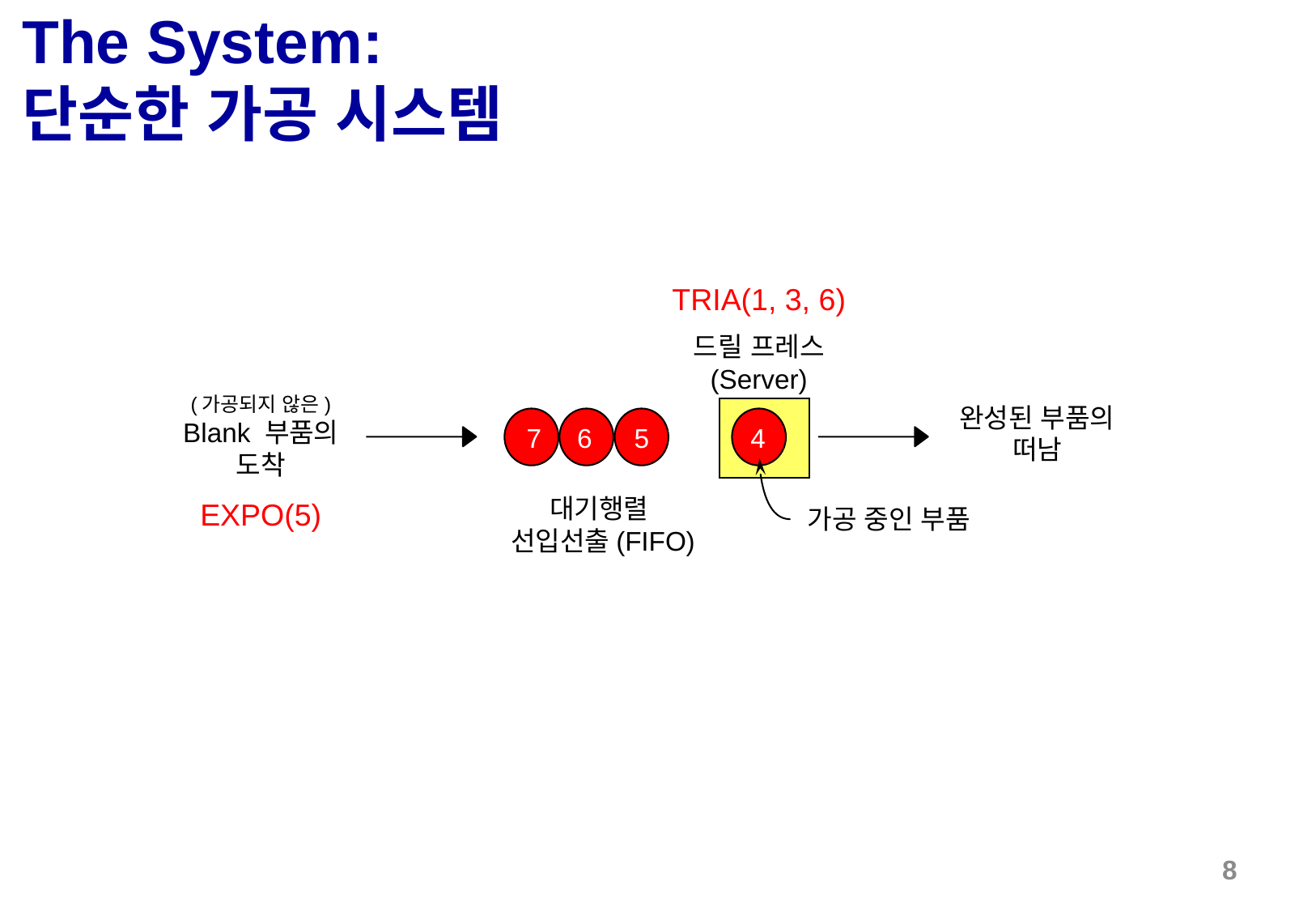

The System:
단순한 가공 시스템
TRIA(1, 3, 6)

드릴 프레스
(Server)
(가공되지 않은)
Blank 부품의
도착
완성된 부품의
떠남

7
6
5
4

대기행렬
선입선출(FIFO)
가공 중인 부품
EXPO(5)
8